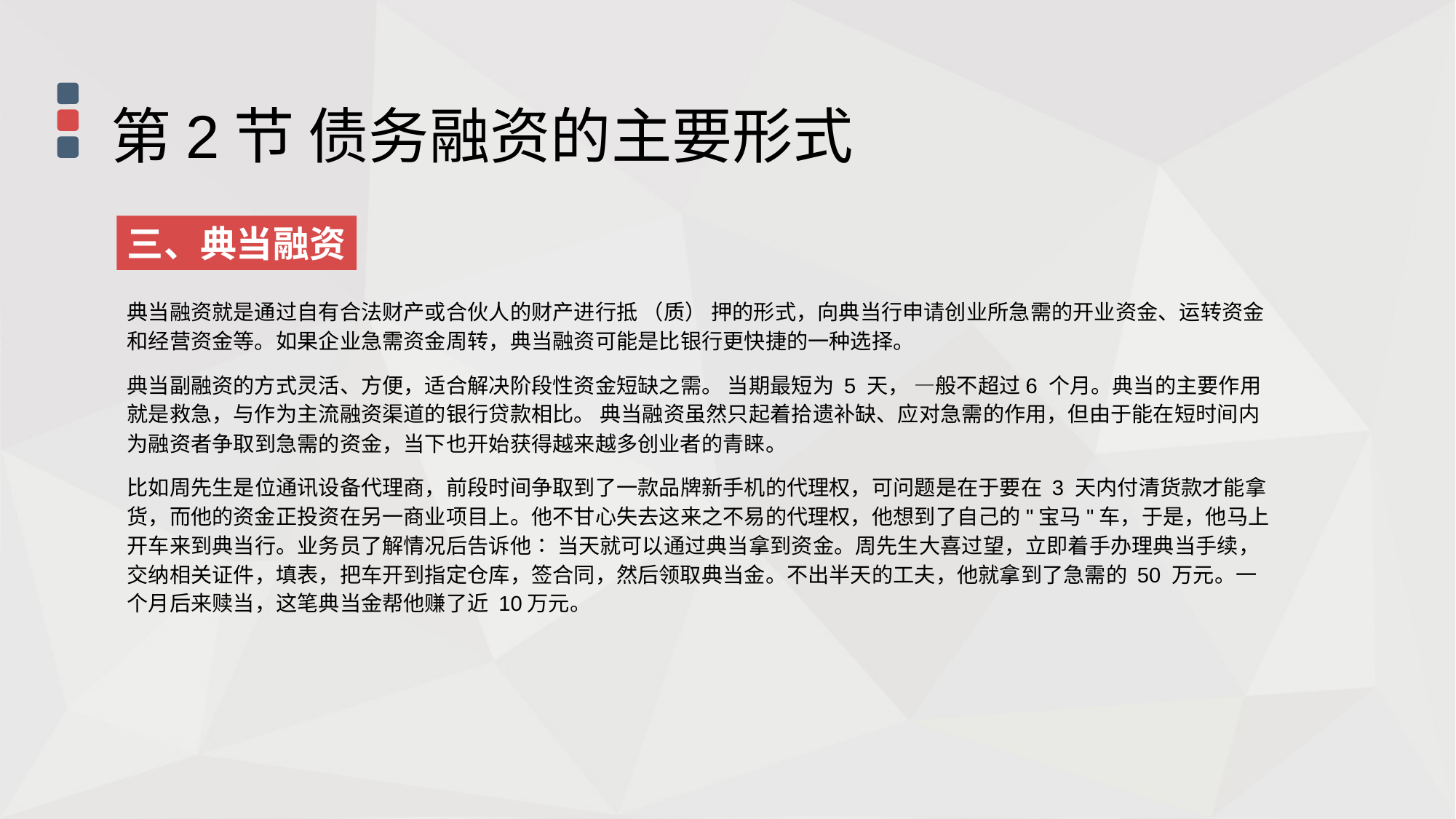

第2节 债务融资的主要形式
三、典当融资
典当融资就是通过自有合法财产或合伙人的财产进行抵 （质） 押的形式，向典当行申请创业所急需的开业资金、运转资金和经营资金等。如果企业急需资金周转，典当融资可能是比银行更快捷的一种选择。
典当副融资的方式灵活、方便，适合解决阶段性资金短缺之需。 当期最短为 5 天， —般不超过6 个月。典当的主要作用就是救急，与作为主流融资渠道的银行贷款相比。 典当融资虽然只起着拾遗补缺、应对急需的作用，但由于能在短时间内为融资者争取到急需的资金，当下也开始获得越来越多创业者的青睐。
比如周先生是位通讯设备代理商，前段时间争取到了一款品牌新手机的代理权，可问题是在于要在 3 天内付清货款才能拿货，而他的资金正投资在另一商业项目上。他不甘心失去这来之不易的代理权，他想到了自己的"宝马"车，于是，他马上开车来到典当行。业务员了解情况后告诉他∶ 当天就可以通过典当拿到资金。周先生大喜过望，立即着手办理典当手续，交纳相关证件，填表，把车开到指定仓库，签合同，然后领取典当金。不出半天的工夫，他就拿到了急需的 50 万元。一个月后来赎当，这笔典当金帮他赚了近 10万元。